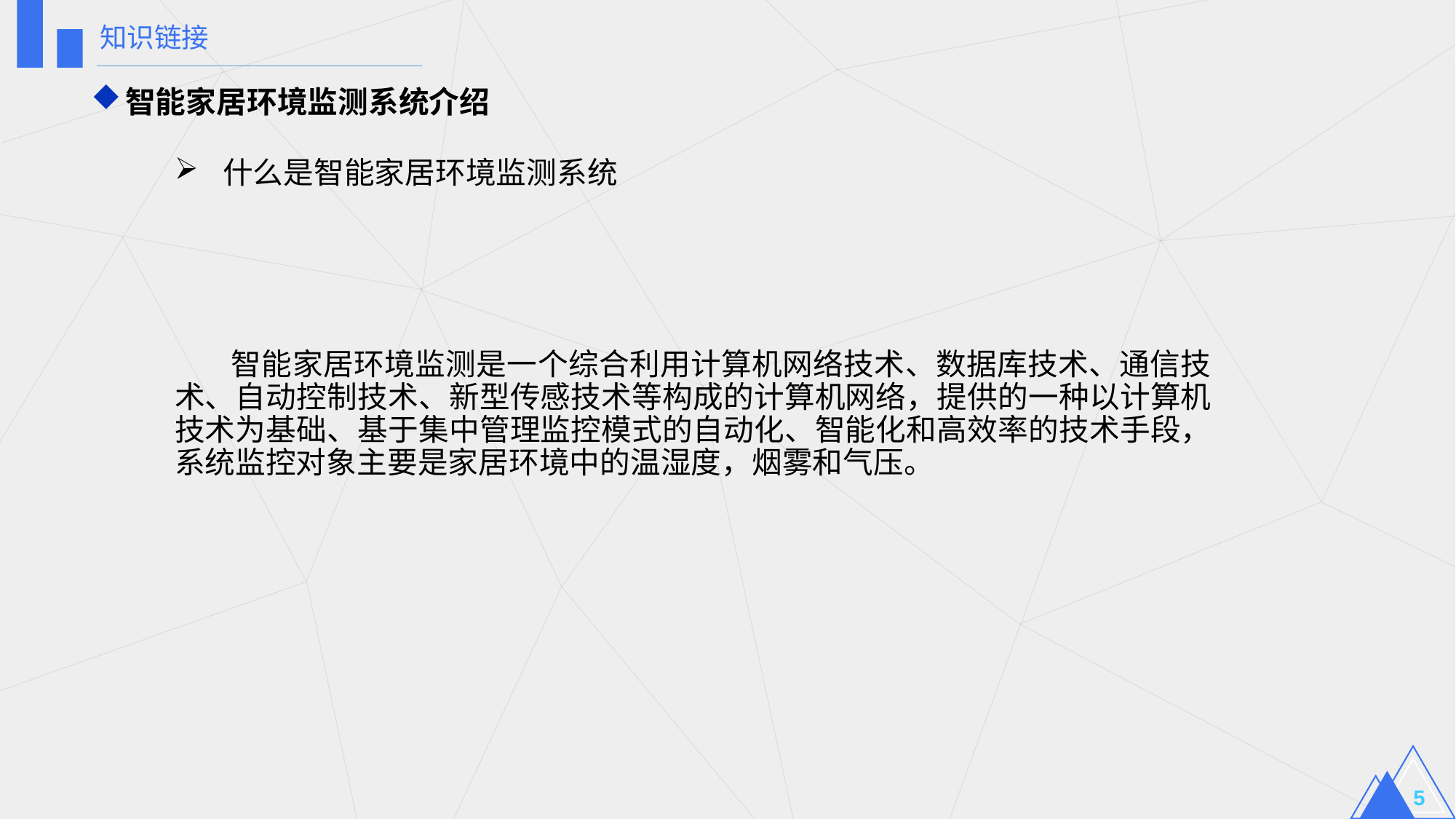

知识链接
智能家居环境监测系统介绍
  什么是智能家居环境监测系统

       智能家居环境监测是一个综合利用计算机网络技术、数据库技术、通信技术、自动控制技术、新型传感技术等构成的计算机网络，提供的一种以计算机技术为基础、基于集中管理监控模式的自动化、智能化和高效率的技术手段，系统监控对象主要是家居环境中的温湿度，烟雾和气压。

5